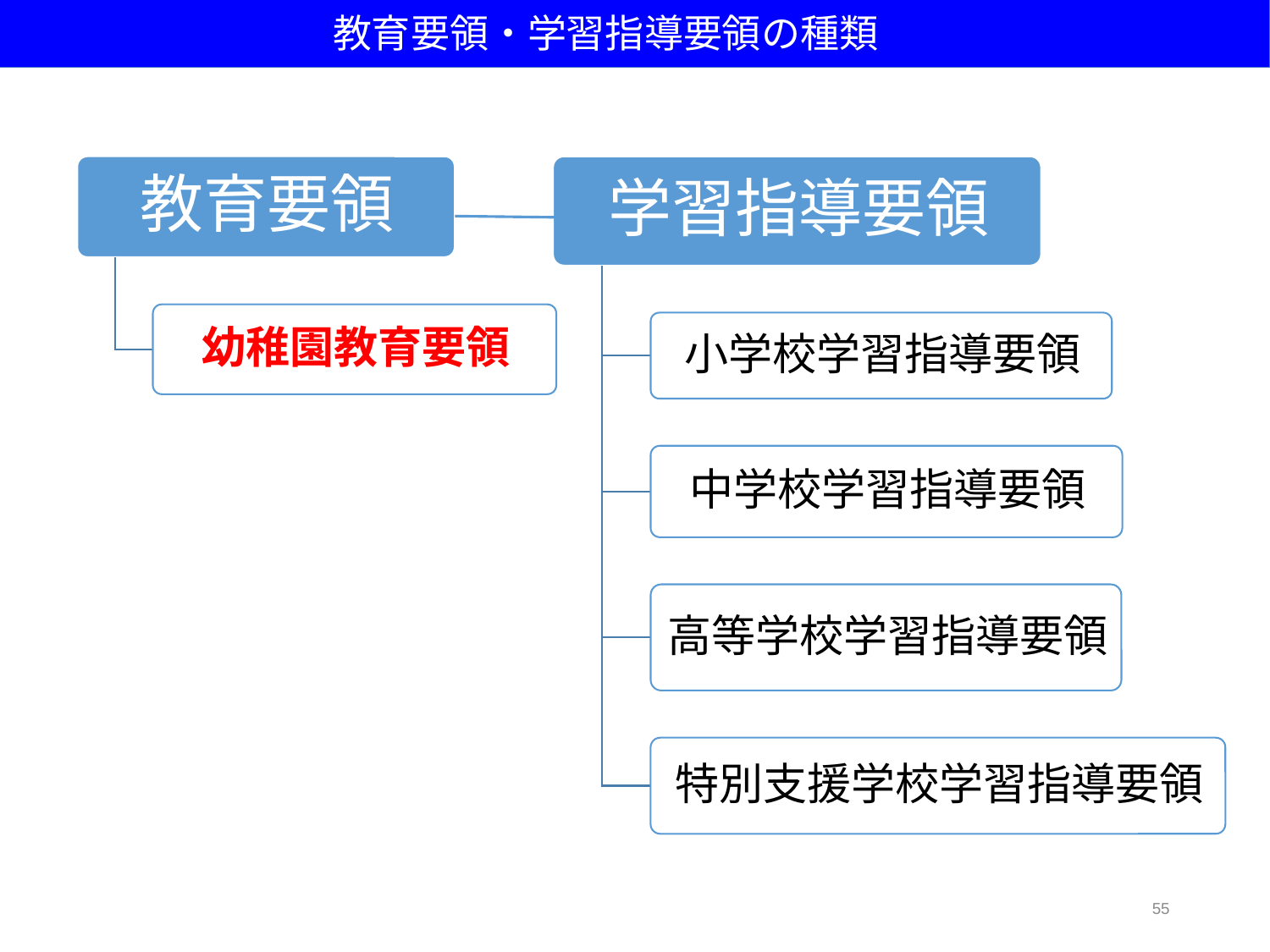

教育要領・学習指導要領の種類
教育要領
幼稚園教育要領
学習指導要領
小学校学習指導要領
中学校学習指導要領
高等学校学習指導要領
特別支援学校学習指導要領
55